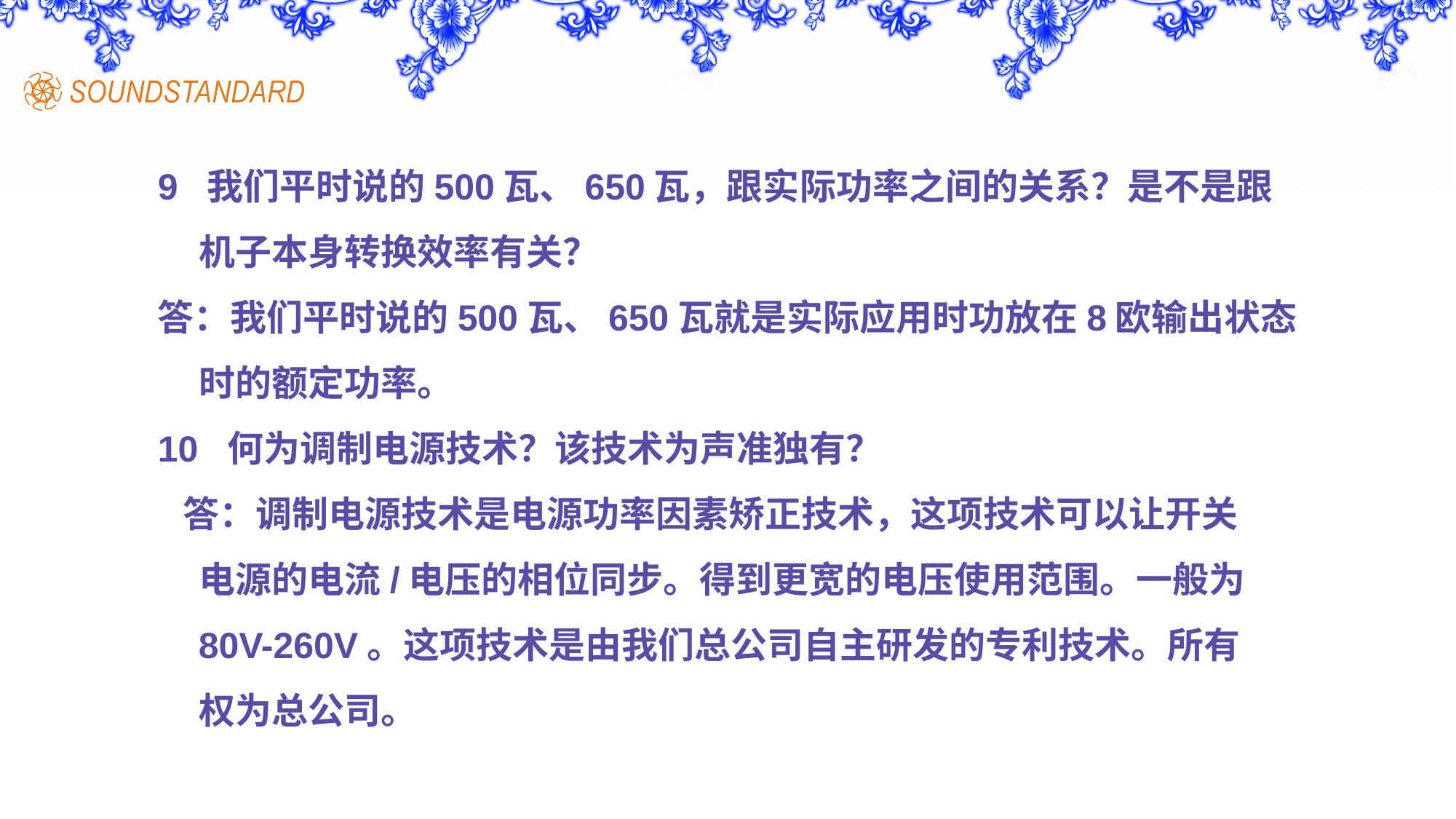

9  我们平时说的500瓦、650瓦，跟实际功率之间的关系？是不是跟
    机子本身转换效率有关？
答：我们平时说的500瓦、650瓦就是实际应用时功放在8欧输出状态
    时的额定功率。
10  何为调制电源技术？该技术为声准独有？
  答：调制电源技术是电源功率因素矫正技术，这项技术可以让开关
    电源的电流/电压的相位同步。得到更宽的电压使用范围。一般为
    80V-260V。这项技术是由我们总公司自主研发的专利技术。所有
    权为总公司。